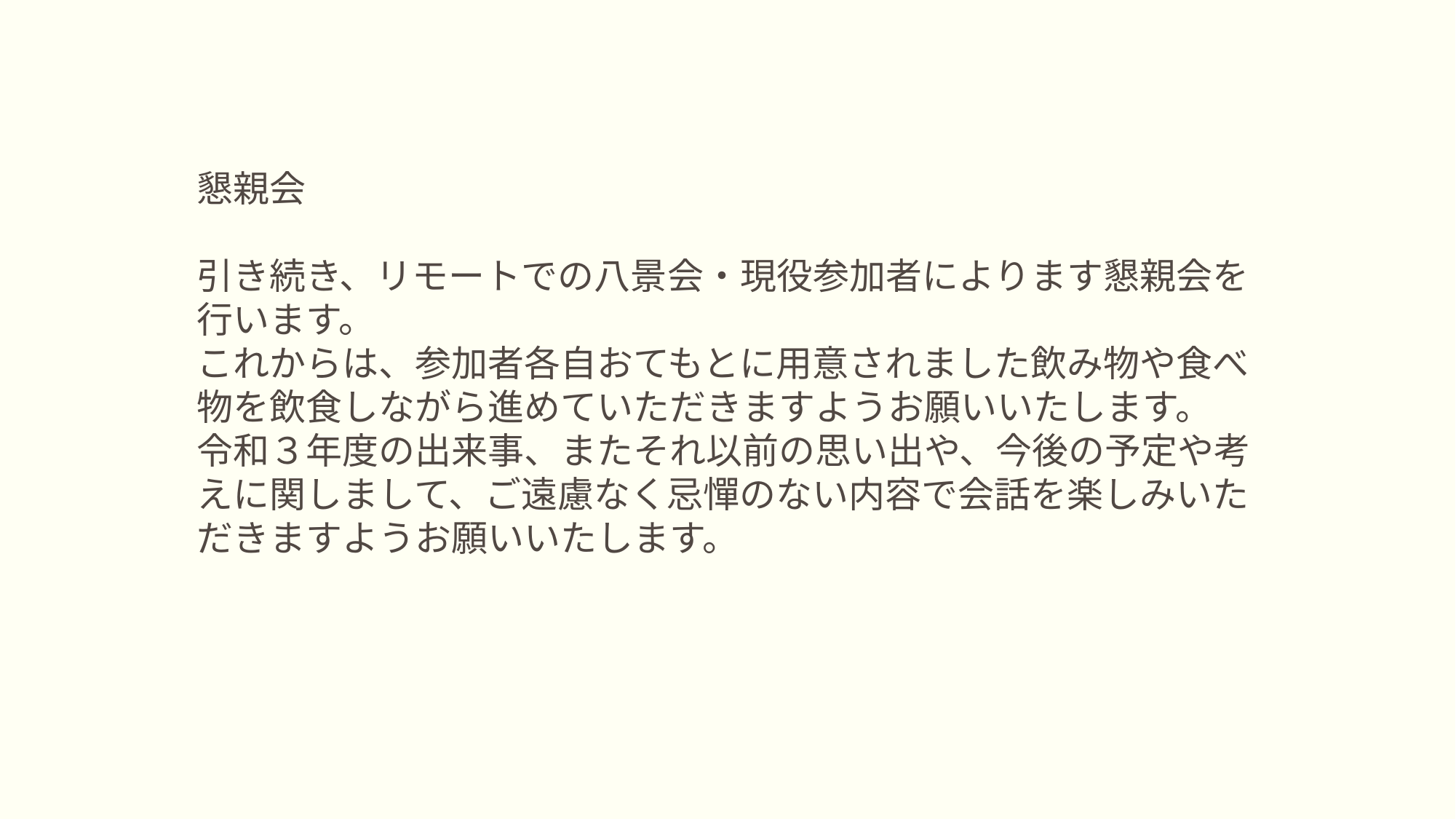

懇親会

引き続き、リモートでの八景会・現役参加者によります懇親会を行います。
これからは、参加者各自おてもとに用意されました飲み物や食べ物を飲食しながら進めていただきますようお願いいたします。
令和３年度の出来事、またそれ以前の思い出や、今後の予定や考えに関しまして、ご遠慮なく忌憚のない内容で会話を楽しみいただきますようお願いいたします。